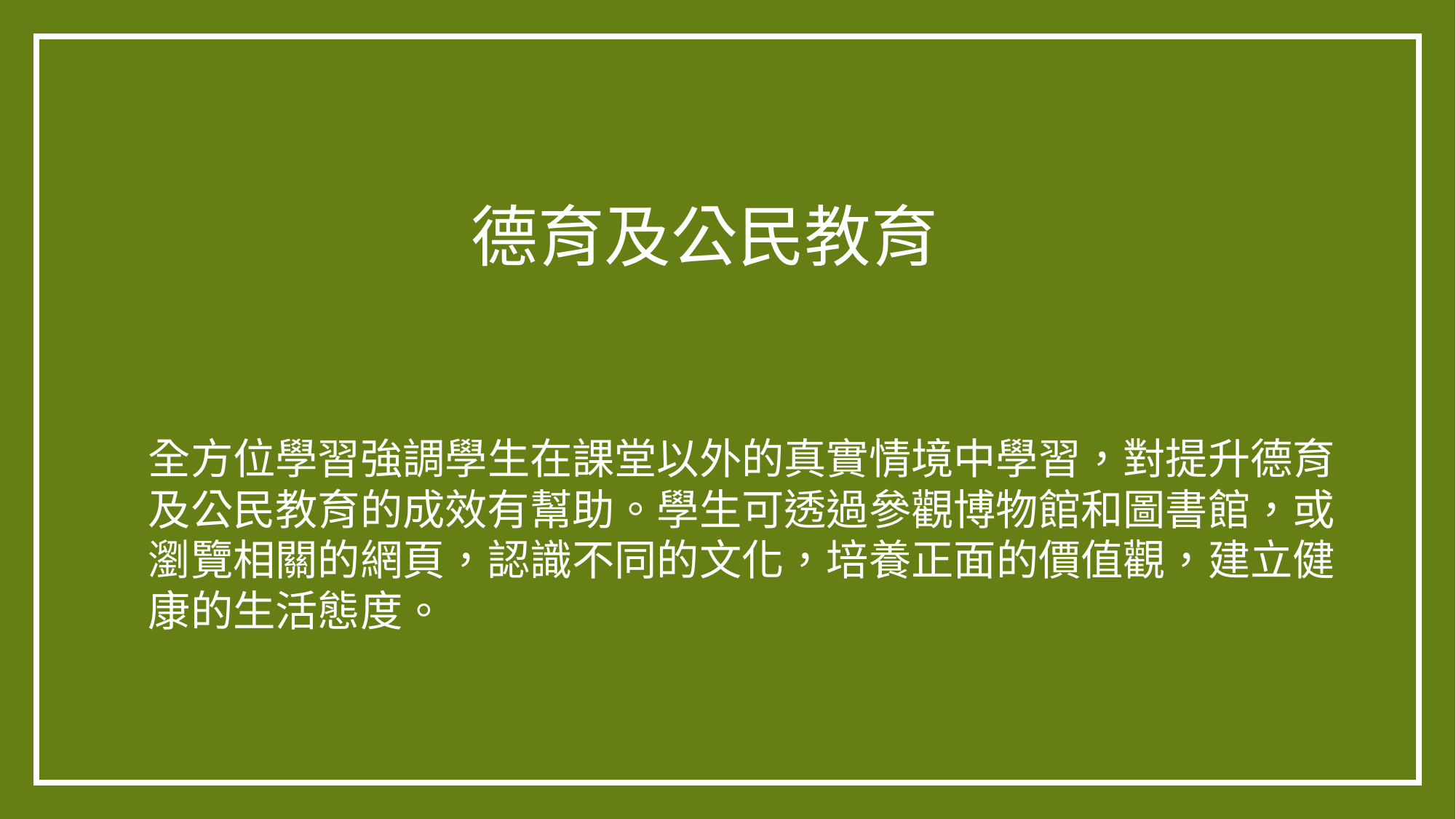

# 德育及公民教育
全方位學習強調學生在課堂以外的真實情境中學習，對提升德育及公民教育的成效有幫助。學生可透過參觀博物館和圖書館，或瀏覽相關的網頁，認識不同的文化，培養正面的價值觀，建立健康的生活態度。